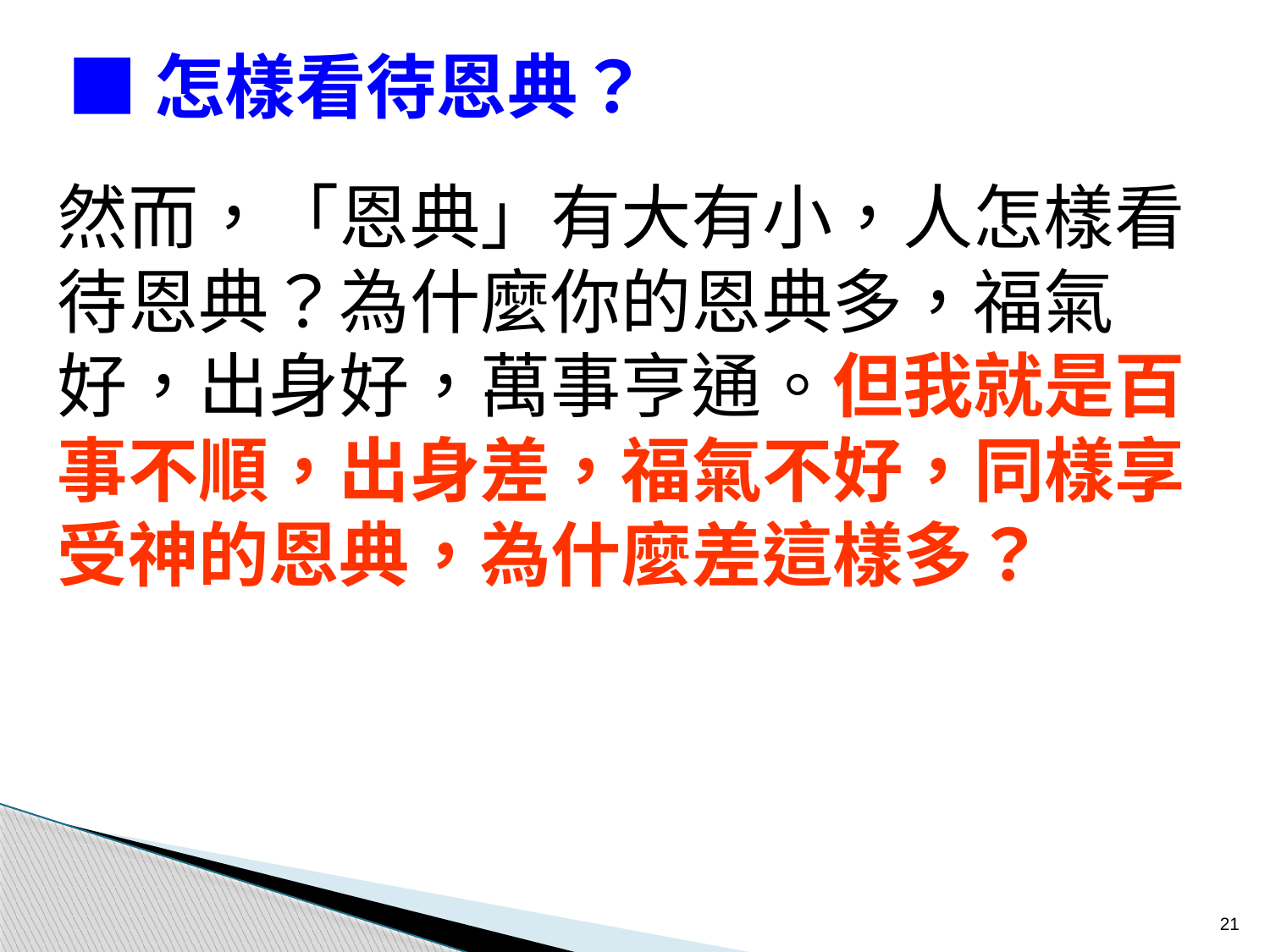

■怎樣看待恩典？
然而，「恩典」有大有小，人怎樣看待恩典？為什麼你的恩典多，福氣好，出身好，萬事亨通。但我就是百事不順，出身差，福氣不好，同樣享受神的恩典，為什麼差這樣多？
21